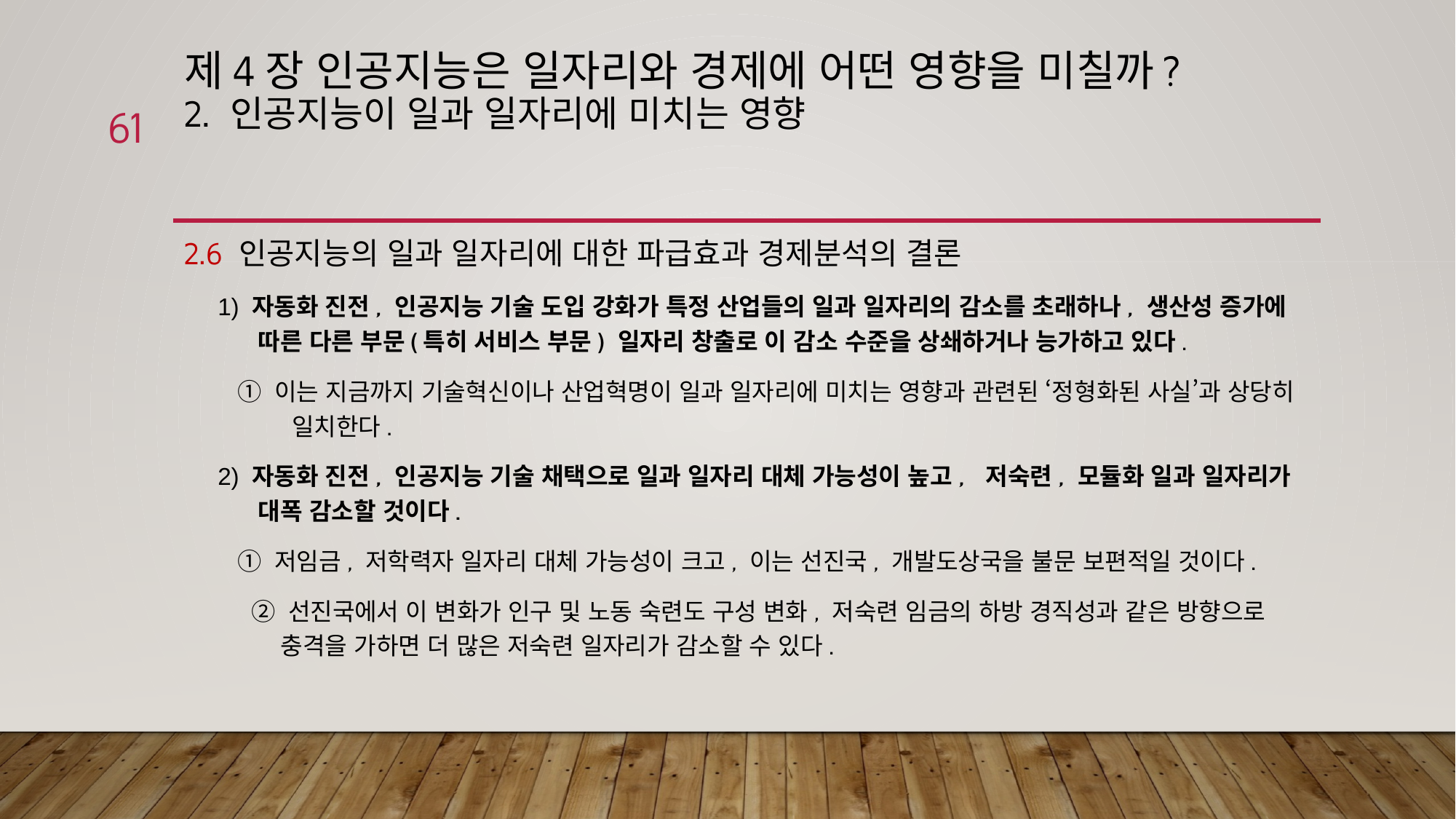

# 제4장 인공지능은 일자리와 경제에 어떤 영향을 미칠까? 2. 인공지능이 일과 일자리에 미치는 영향
61

2.6 인공지능의 일과 일자리에 대한 파급효과 경제분석의 결론
     1) 자동화 진전, 인공지능 기술 도입 강화가 특정 산업들의 일과 일자리의 감소를 초래하나, 생산성 증가에 따른 다른 부문(특히 서비스 부문) 일자리 창출로 이 감소 수준을 상쇄하거나 능가하고 있다.
        ① 이는 지금까지 기술혁신이나 산업혁명이 일과 일자리에 미치는 영향과 관련된 ‘정형화된 사실’과 상당히 일치한다.
     2) 자동화 진전, 인공지능 기술 채택으로 일과 일자리 대체 가능성이 높고,  저숙련, 모듈화 일과 일자리가 대폭 감소할 것이다.
        ① 저임금, 저학력자 일자리 대체 가능성이 크고, 이는 선진국, 개발도상국을 불문 보편적일 것이다.
          ② 선진국에서 이 변화가 인구 및 노동 숙련도 구성 변화, 저숙련 임금의 하방 경직성과 같은 방향으로 충격을 가하면 더 많은 저숙련 일자리가 감소할 수 있다.